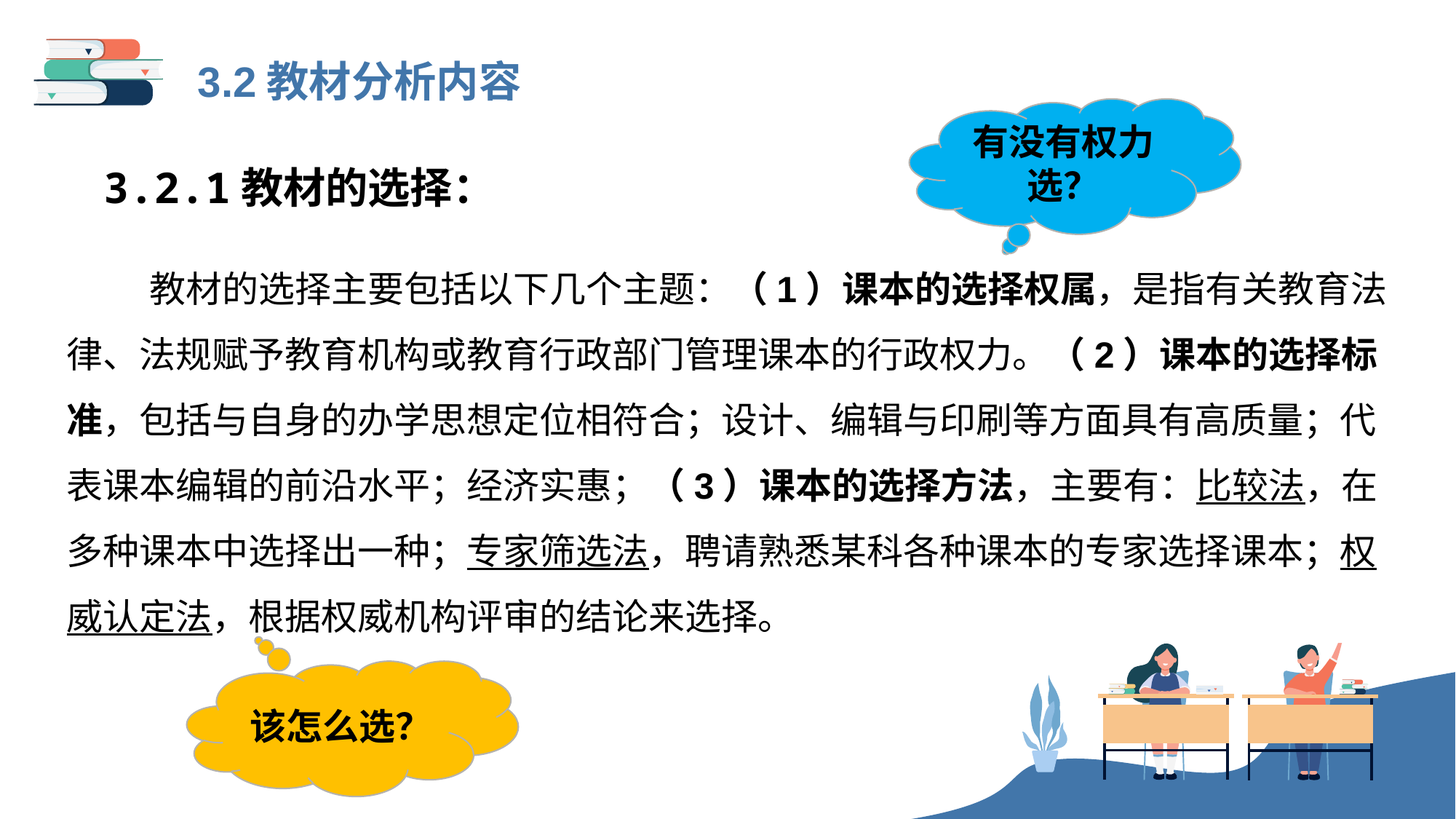

3.2教材分析内容
有没有权力选？
3.2.1教材的选择：
         教材的选择主要包括以下几个主题：（1）课本的选择权属，是指有关教育法律、法规赋予教育机构或教育行政部门管理课本的行政权力。（2）课本的选择标准，包括与自身的办学思想定位相符合；设计、编辑与印刷等方面具有高质量；代表课本编辑的前沿水平；经济实惠；（3）课本的选择方法，主要有：比较法，在多种课本中选择出一种；专家筛选法，聘请熟悉某科各种课本的专家选择课本；权威认定法，根据权威机构评审的结论来选择。
该怎么选？